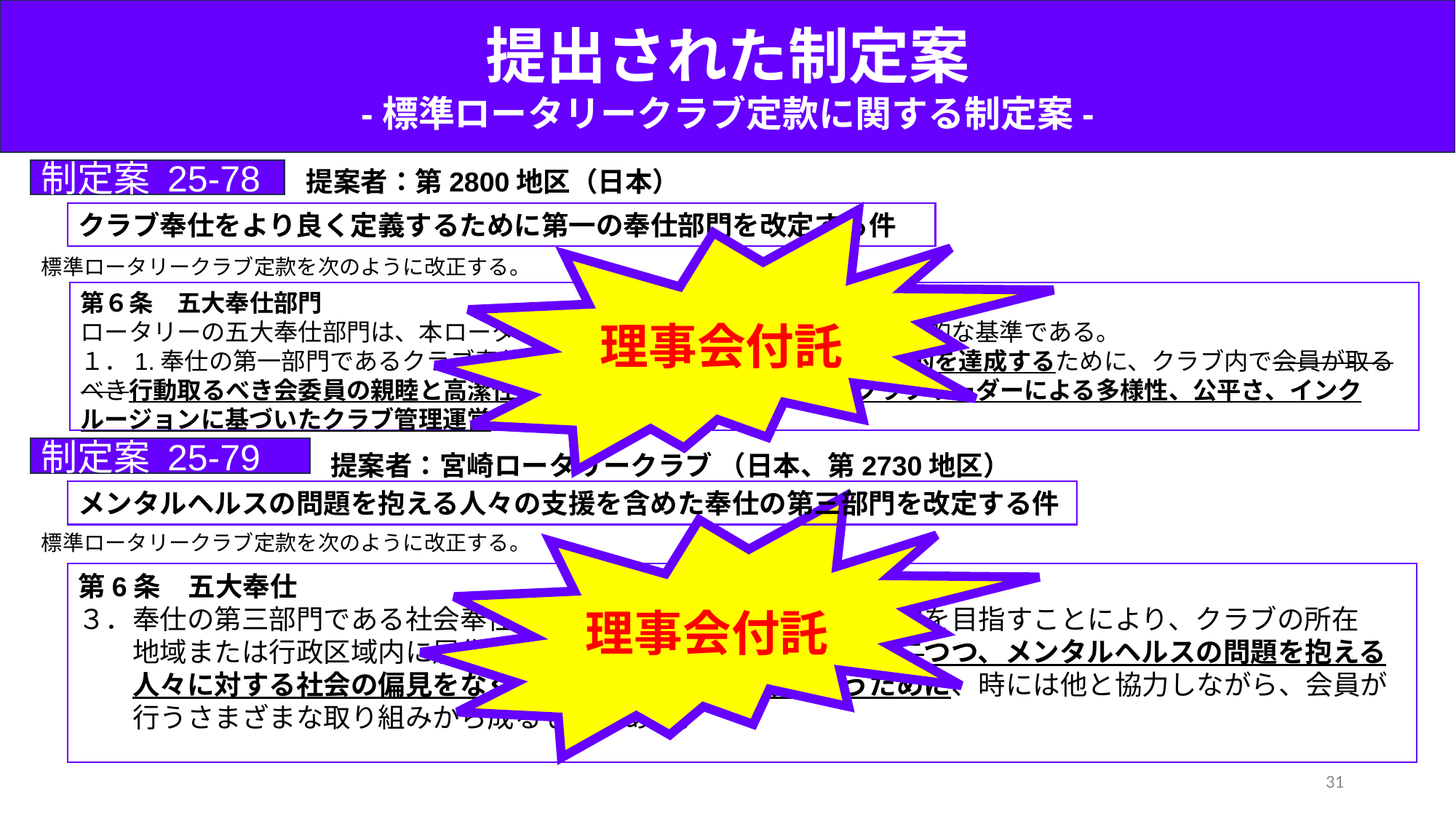

提出された制定案
-標準ロータリークラブ定款に関する制定案-
提案者：第2800地区（日本）
制定案 25-78
クラブ奉仕をより良く定義するために第一の奉仕部門を改定する件
理事会付託
標準ロータリークラブ定款を次のように改正する。
第６条　五大奉仕部門
ロータリーの五大奉仕部門は、本ロータリークラブの活動の哲学的および実際的な基準である。
１．1.奉仕の第一部門であるクラブ奉仕は、本クラブの機能を充実させる目的を達成するために、クラブ内で会員が取るべき行動取るべき会委員の親睦と高潔性に満ちた積極的な行動、およびクラブリーダーによる多様性、公平さ、インクルージョンに基づいたクラブ管理運営に関するものである。

制定案 25-79
提案者：宮崎ロータリークラブ （日本、第2730地区）
メンタルヘルスの問題を抱える人々の支援を含めた奉仕の第三部門を改定する件
理事会付託
標準ロータリークラブ定款を次のように改正する。
第6条　五大奉仕
３．奉仕の第三部門である社会奉仕は、地域社会における積極的平和を目指すことにより、クラブの所在
　　地域または行政区域内に居住する人々の生活の質を高めるためにつつ、メンタルヘルスの問題を抱える
　　人々に対する社会の偏見をなくし、それに対する支援を行うために、時には他と協力しながら、会員が
　　行うさまざまな取り組みから成るものである。
31